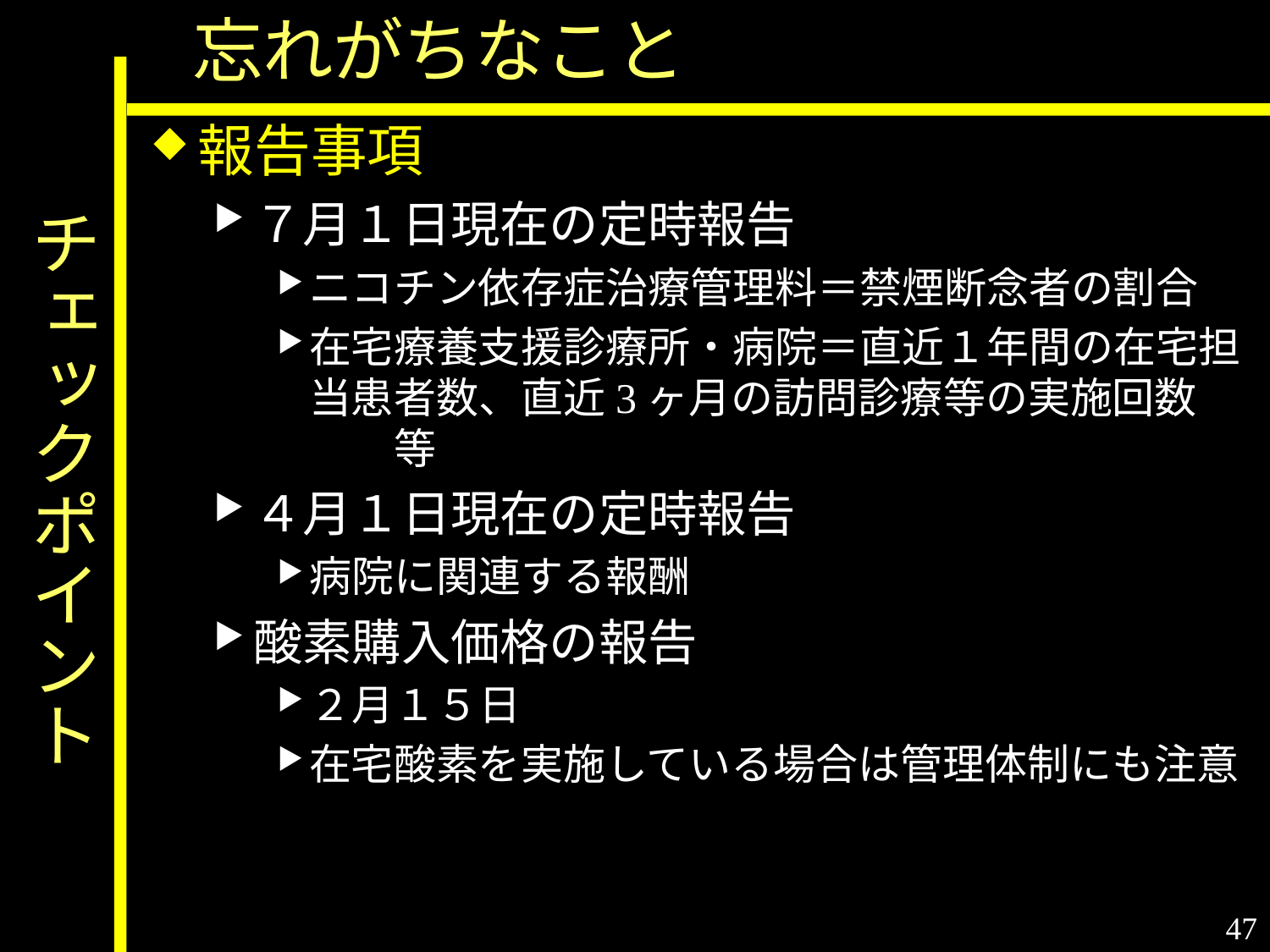

忘れがちなこと

# チェックポイント
報告事項
７月１日現在の定時報告
ニコチン依存症治療管理料＝禁煙断念者の割合
在宅療養支援診療所・病院＝直近１年間の在宅担当患者数、直近3ヶ月の訪問診療等の実施回数　　　等
４月１日現在の定時報告
病院に関連する報酬
酸素購入価格の報告
２月１５日
在宅酸素を実施している場合は管理体制にも注意

47